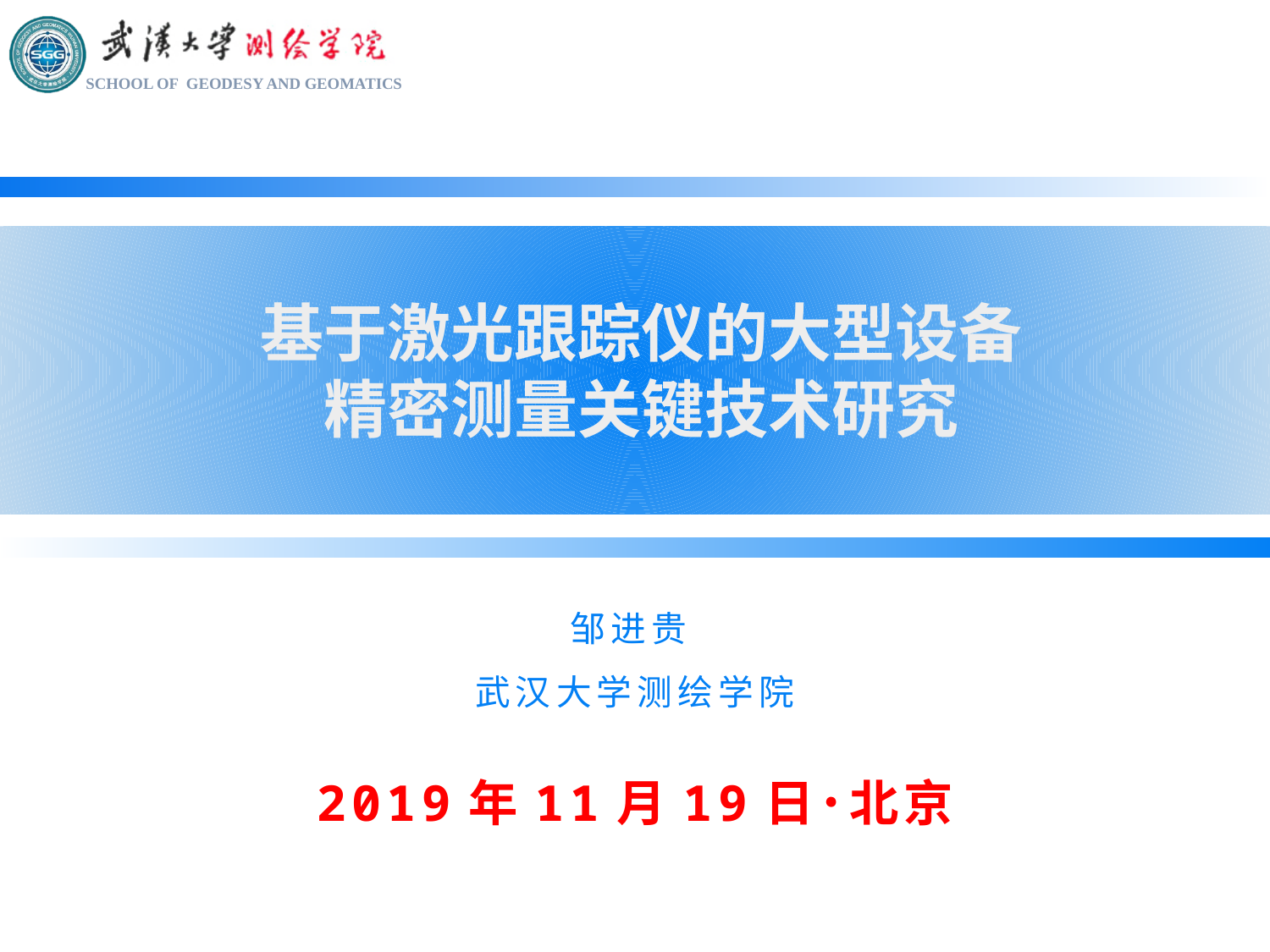

基于激光跟踪仪的大型设备
精密测量关键技术研究
邹进贵
武汉大学测绘学院
2019年11月19日˙北京